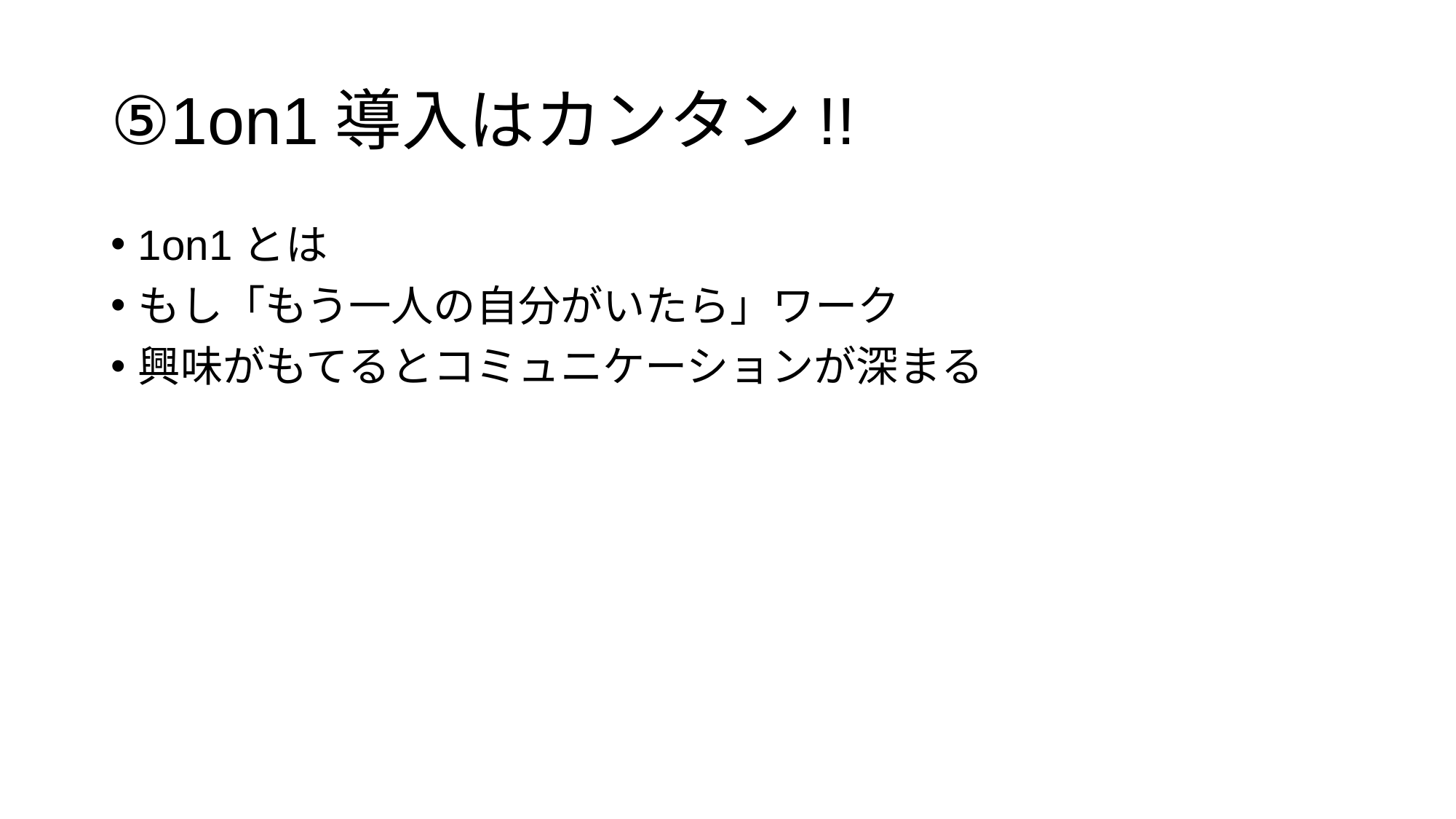

# ⑤1on1導入はカンタン!!
1on1とは
もし「もう一人の自分がいたら」ワーク
興味がもてるとコミュニケーションが深まる